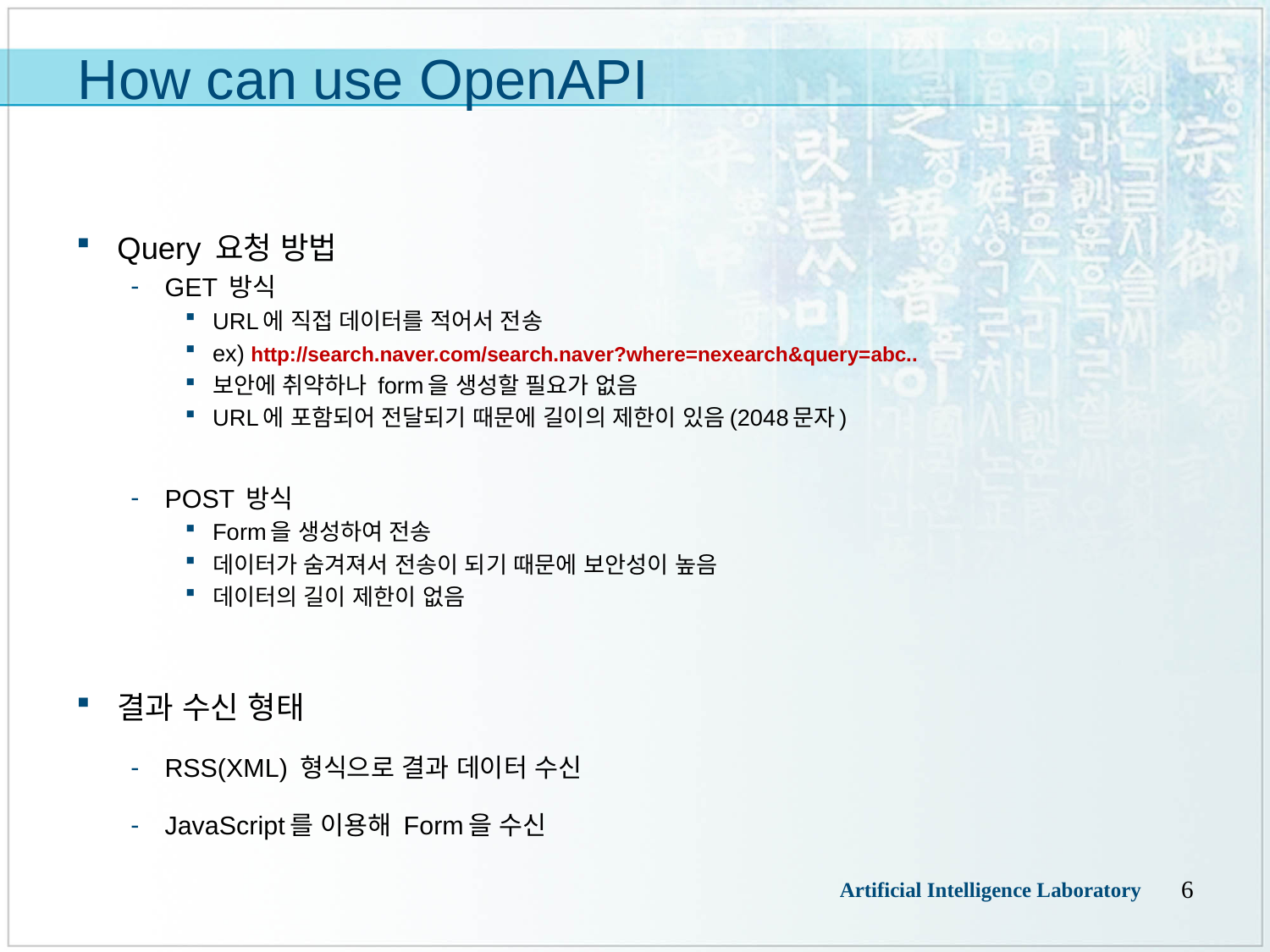

# How can use OpenAPI
Query 요청 방법
GET 방식
URL에 직접 데이터를 적어서 전송
ex) http://search.naver.com/search.naver?where=nexearch&query=abc..
보안에 취약하나 form을 생성할 필요가 없음
URL에 포함되어 전달되기 때문에 길이의 제한이 있음(2048문자)

POST 방식
Form을 생성하여 전송
데이터가 숨겨져서 전송이 되기 때문에 보안성이 높음
데이터의 길이 제한이 없음

결과 수신 형태
RSS(XML) 형식으로 결과 데이터 수신
JavaScript를 이용해 Form을 수신
6